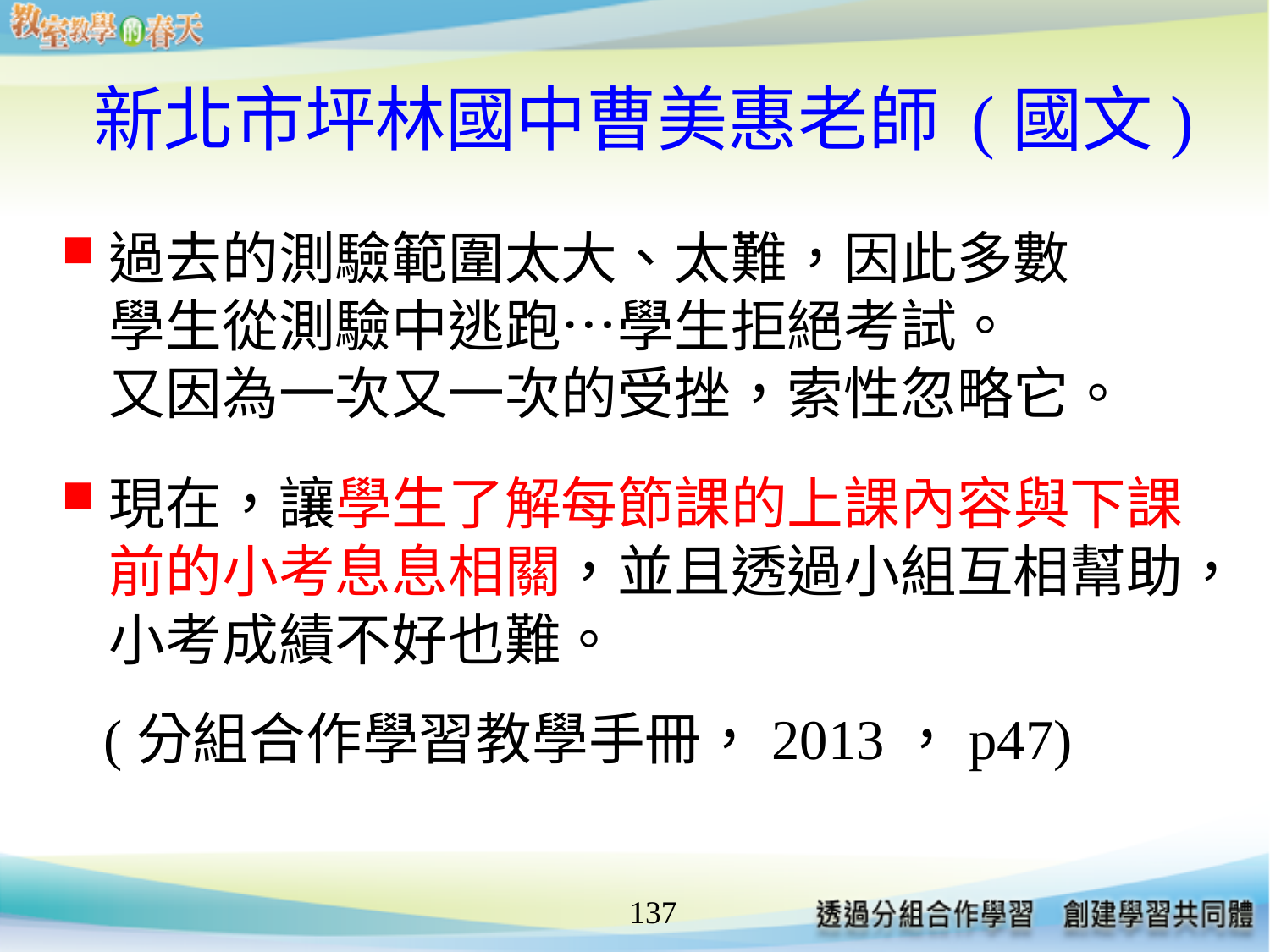

# 新北市坪林國中曹美惠老師 (國文)
過去的測驗範圍太大、太難，因此多數
學生從測驗中逃跑…學生拒絕考試。
又因為一次又一次的受挫，索性忽略它。
現在，讓學生了解每節課的上課內容與下課前的小考息息相關，並且透過小組互相幫助，小考成績不好也難。
   (分組合作學習教學手冊，2013，p47)
137